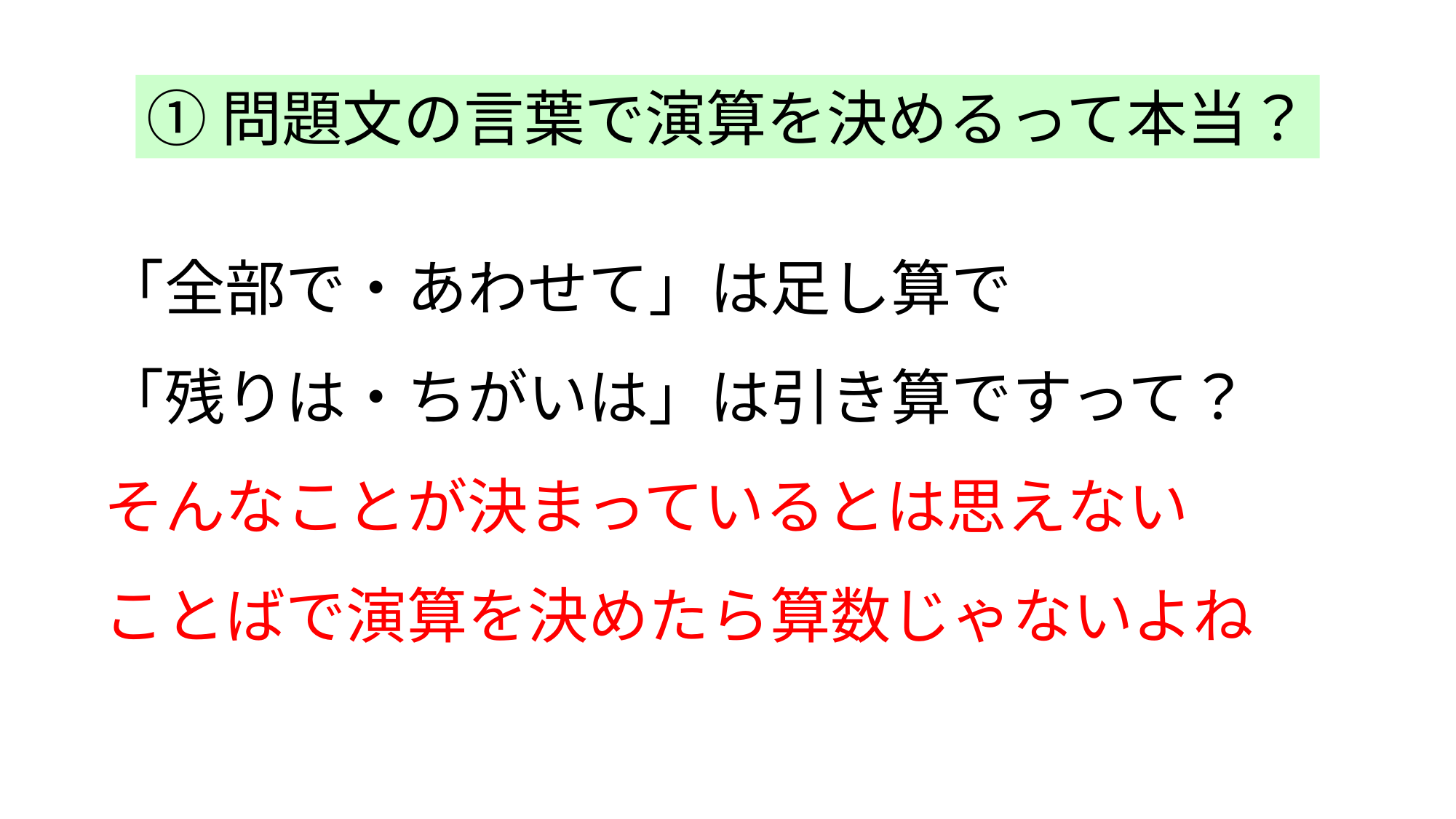

①問題文の言葉で演算を決めるって本当？
「全部で・あわせて」は足し算で
「残りは・ちがいは」は引き算ですって？
そんなことが決まっているとは思えない
ことばで演算を決めたら算数じゃないよね